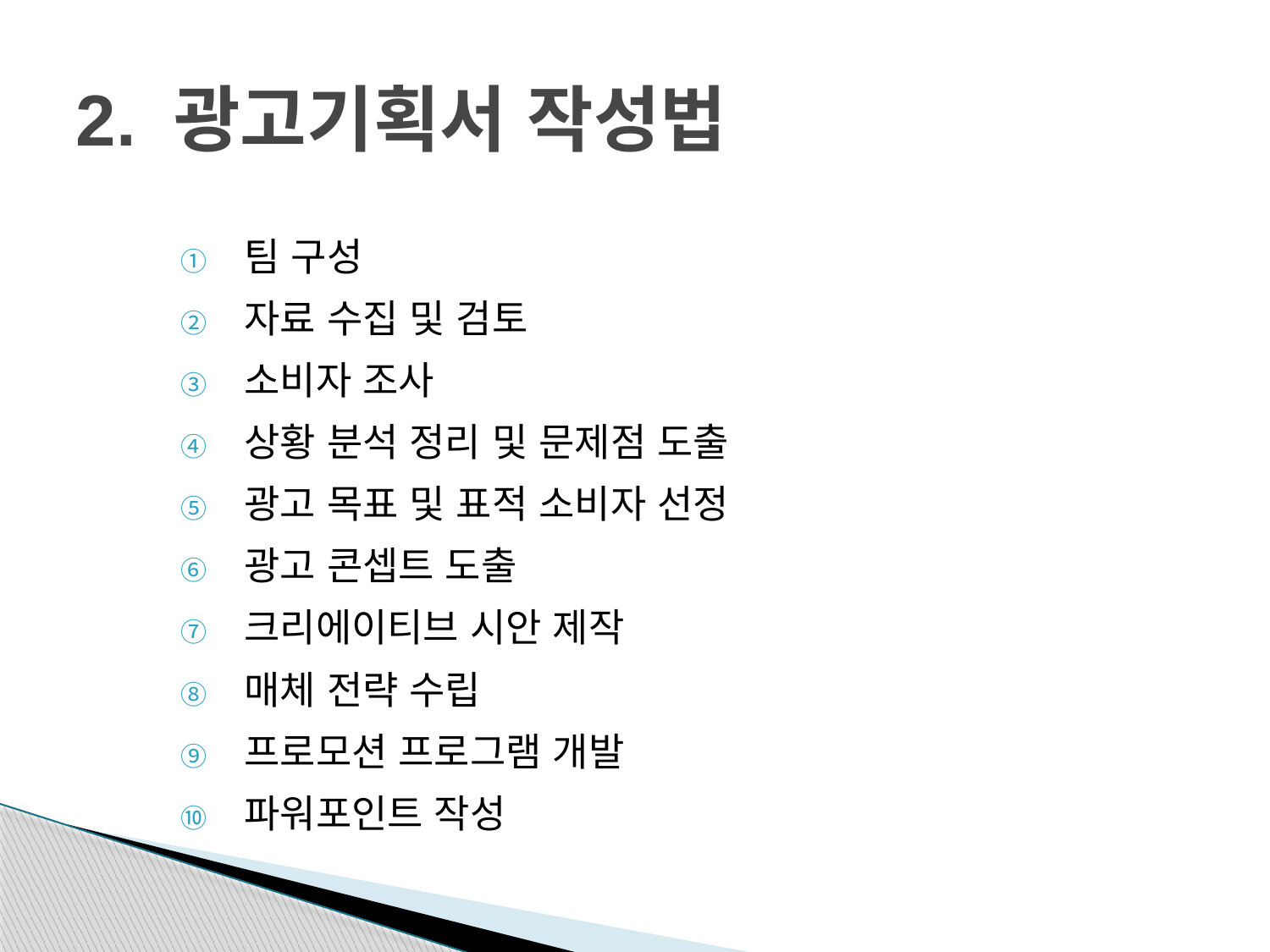

# 2. 광고기획서 작성법
팀 구성
자료 수집 및 검토
소비자 조사
상황 분석 정리 및 문제점 도출
광고 목표 및 표적 소비자 선정
광고 콘셉트 도출
크리에이티브 시안 제작
매체 전략 수립
프로모션 프로그램 개발
파워포인트 작성